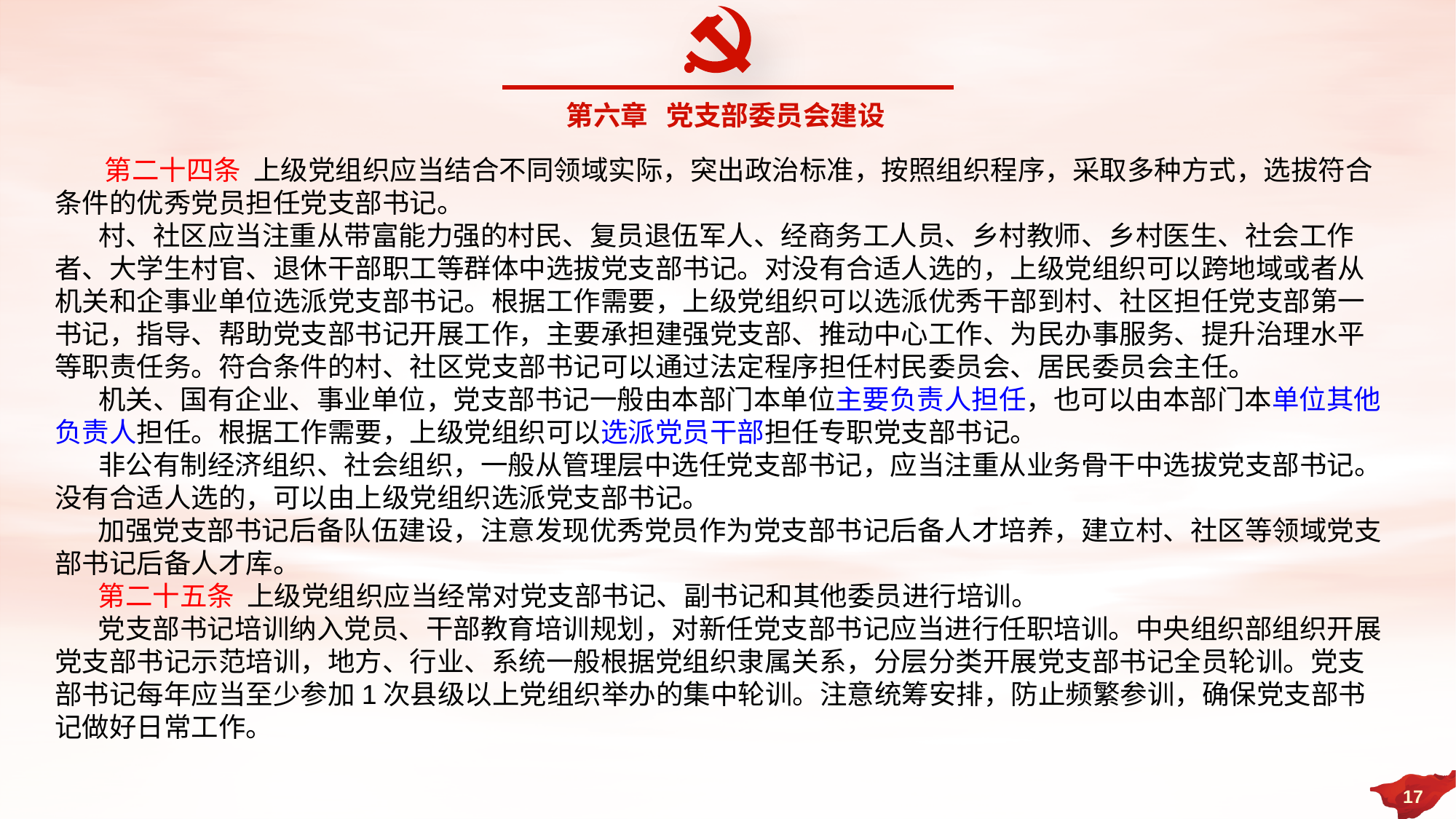

第六章   党支部委员会建设

       第二十四条  上级党组织应当结合不同领域实际，突出政治标准，按照组织程序，采取多种方式，选拔符合条件的优秀党员担任党支部书记。
       村、社区应当注重从带富能力强的村民、复员退伍军人、经商务工人员、乡村教师、乡村医生、社会工作者、大学生村官、退休干部职工等群体中选拔党支部书记。对没有合适人选的，上级党组织可以跨地域或者从机关和企事业单位选派党支部书记。根据工作需要，上级党组织可以选派优秀干部到村、社区担任党支部第一书记，指导、帮助党支部书记开展工作，主要承担建强党支部、推动中心工作、为民办事服务、提升治理水平等职责任务。符合条件的村、社区党支部书记可以通过法定程序担任村民委员会、居民委员会主任。
       机关、国有企业、事业单位，党支部书记一般由本部门本单位主要负责人担任，也可以由本部门本单位其他负责人担任。根据工作需要，上级党组织可以选派党员干部担任专职党支部书记。
       非公有制经济组织、社会组织，一般从管理层中选任党支部书记，应当注重从业务骨干中选拔党支部书记。没有合适人选的，可以由上级党组织选派党支部书记。
       加强党支部书记后备队伍建设，注意发现优秀党员作为党支部书记后备人才培养，建立村、社区等领域党支部书记后备人才库。
       第二十五条  上级党组织应当经常对党支部书记、副书记和其他委员进行培训。
       党支部书记培训纳入党员、干部教育培训规划，对新任党支部书记应当进行任职培训。中央组织部组织开展党支部书记示范培训，地方、行业、系统一般根据党组织隶属关系，分层分类开展党支部书记全员轮训。党支部书记每年应当至少参加1次县级以上党组织举办的集中轮训。注意统筹安排，防止频繁参训，确保党支部书记做好日常工作。